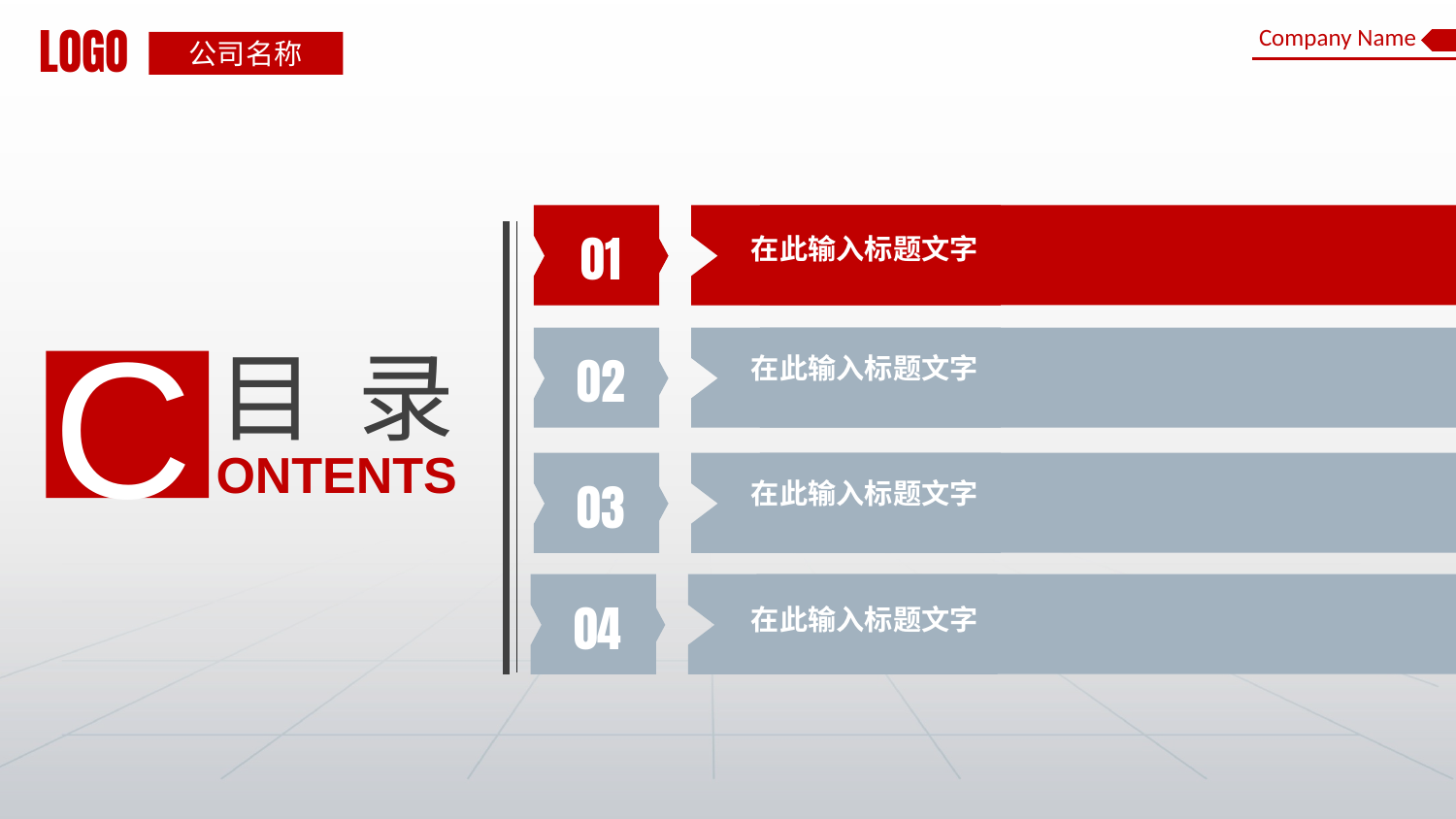

Company Name

LOGO
公司名称
01

在此输入标题文字
C
目  录

ONTENTS
02

在此输入标题文字
03

在此输入标题文字
04

在此输入标题文字